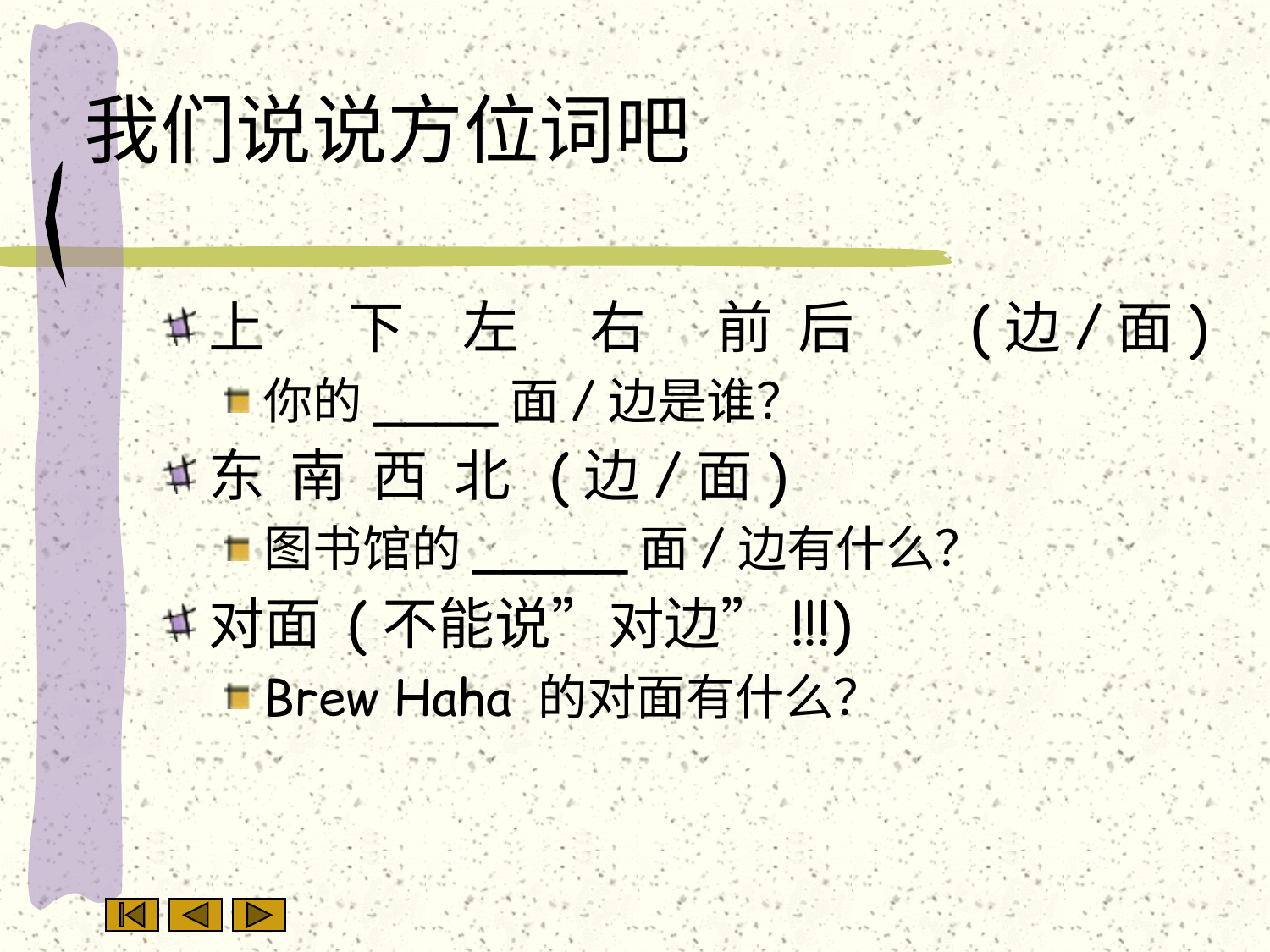

# 我们说说方位词吧
上	 下	左	右  	前  后 	(边/面)
你的____面/边是谁？
东  南  西  北  (边/面)
图书馆的_____面/边有什么？
对面 (不能说”对边”!!!)
Brew Haha 的对面有什么？